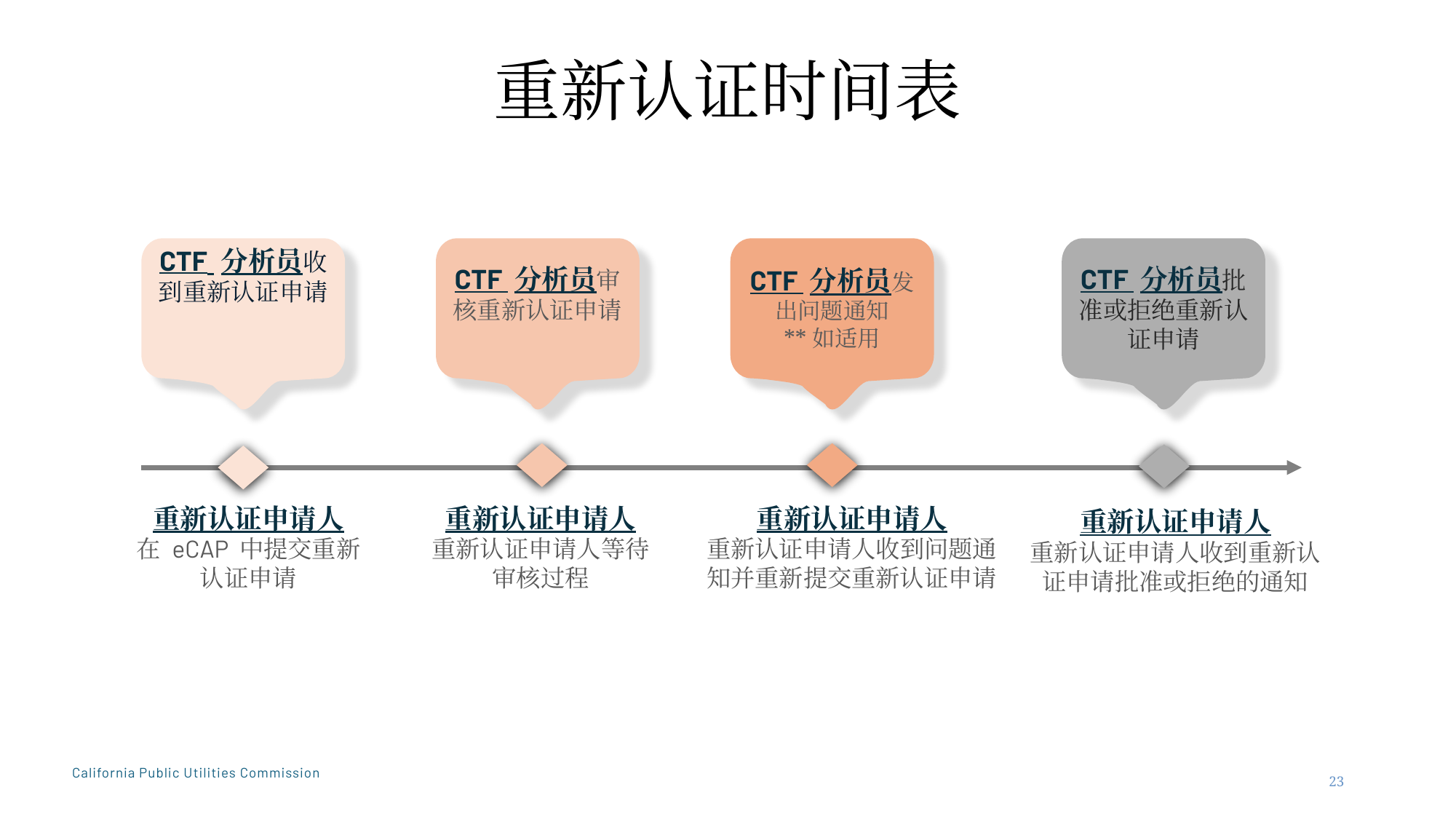

# 重新认证时间表
CTF 分析员收到重新认证申请
CTF 分析员审核重新认证申请

CTF 分析员发出问题通知
**如适用

CTF 分析员批准或拒绝重新认证申请

重新认证申请人
在 eCAP 中提交重新认证申请
重新认证申请人
重新认证申请人等待审核过程
重新认证申请人
重新认证申请人收到问题通知并重新提交重新认证申请
重新认证申请人
重新认证申请人收到重新认证申请批准或拒绝的通知
23